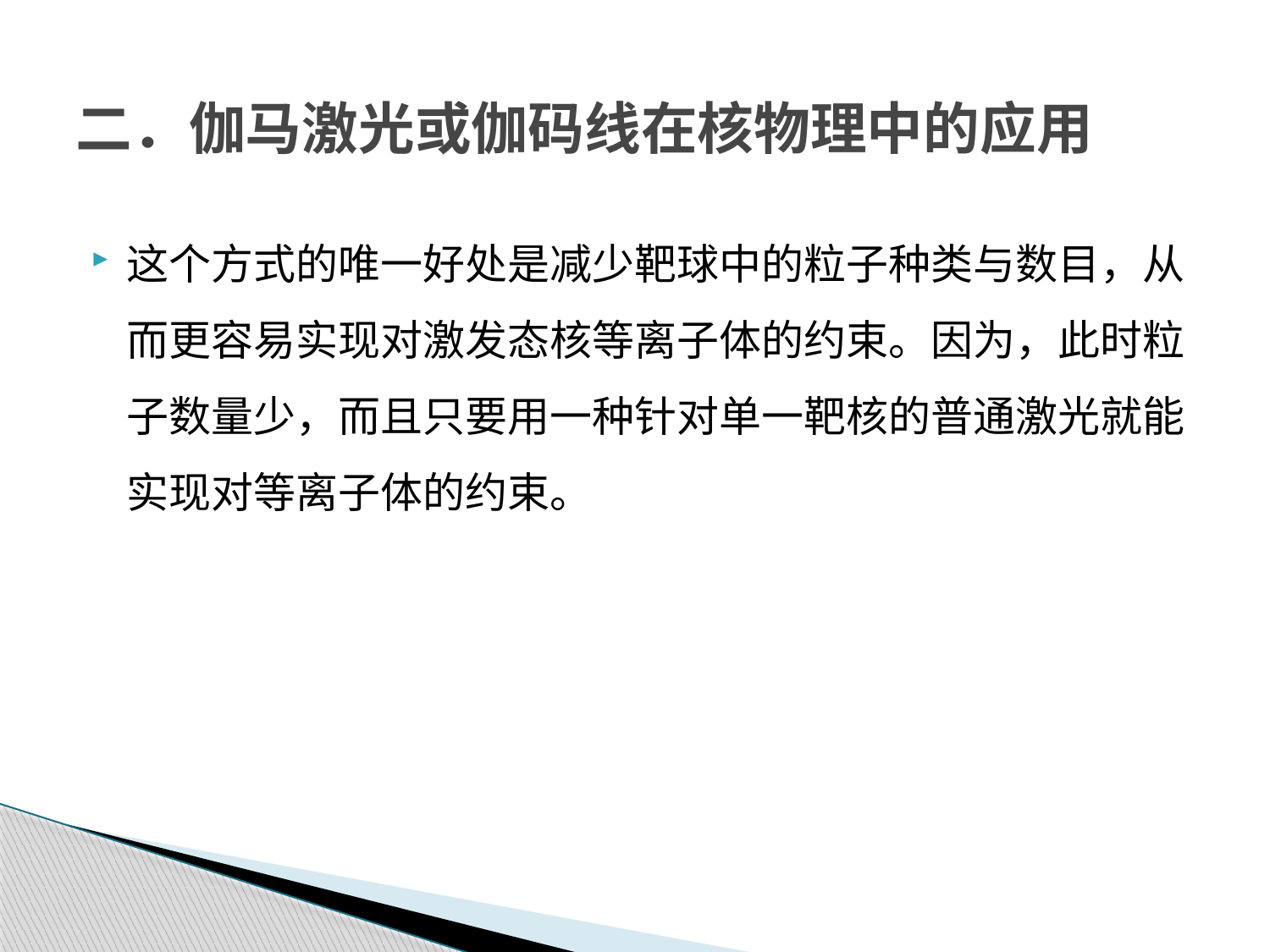

# 二．伽马激光或伽码线在核物理中的应用
这个方式的唯一好处是减少靶球中的粒子种类与数目，从而更容易实现对激发态核等离子体的约束。因为，此时粒子数量少，而且只要用一种针对单一靶核的普通激光就能实现对等离子体的约束。